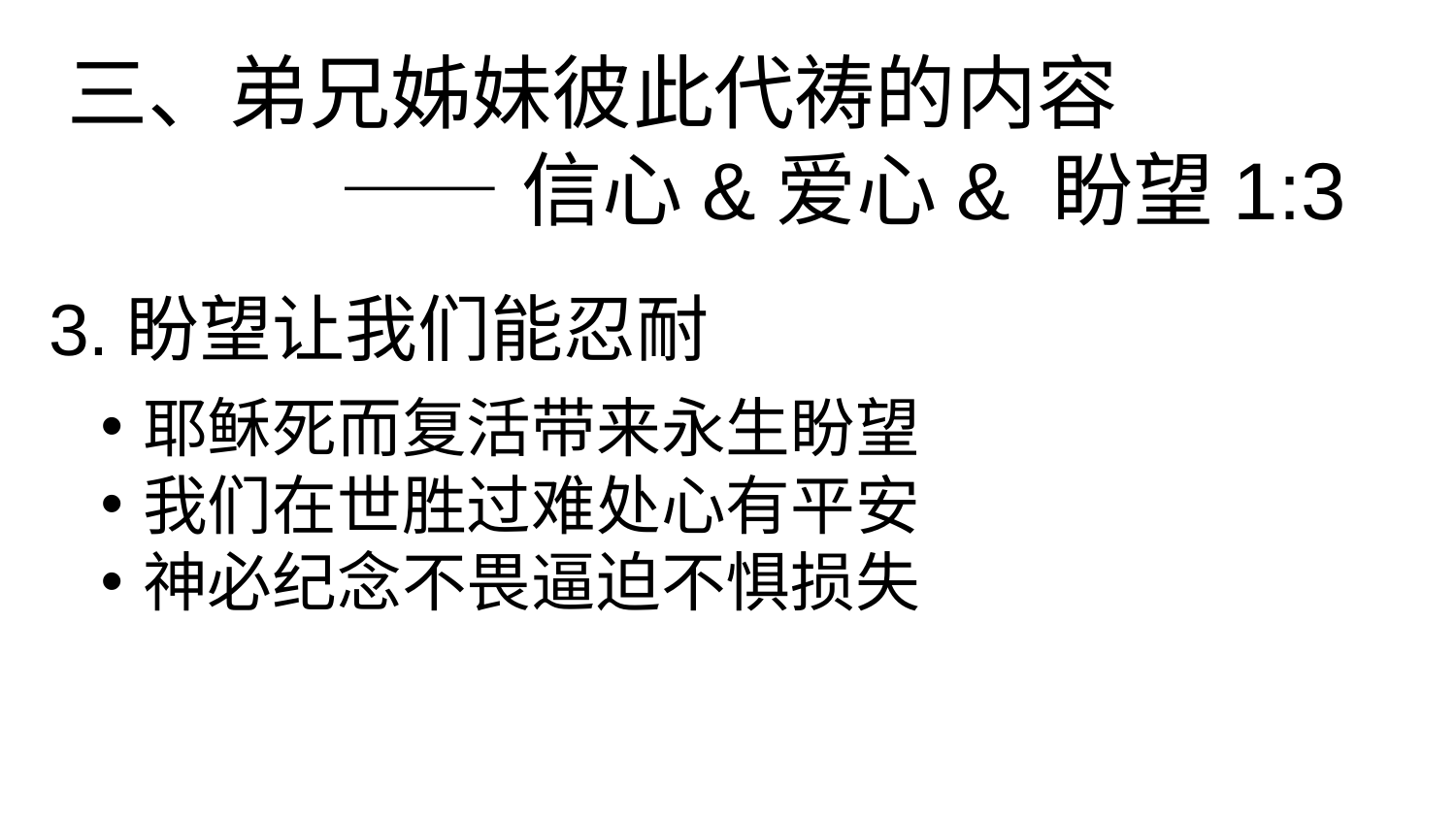

三、弟兄姊妹彼此代祷的内容
               ——信心&爱心& 盼望1:3
# 3.盼望让我们能忍耐
耶稣死而复活带来永生盼望
我们在世胜过难处心有平安
神必纪念不畏逼迫不惧损失